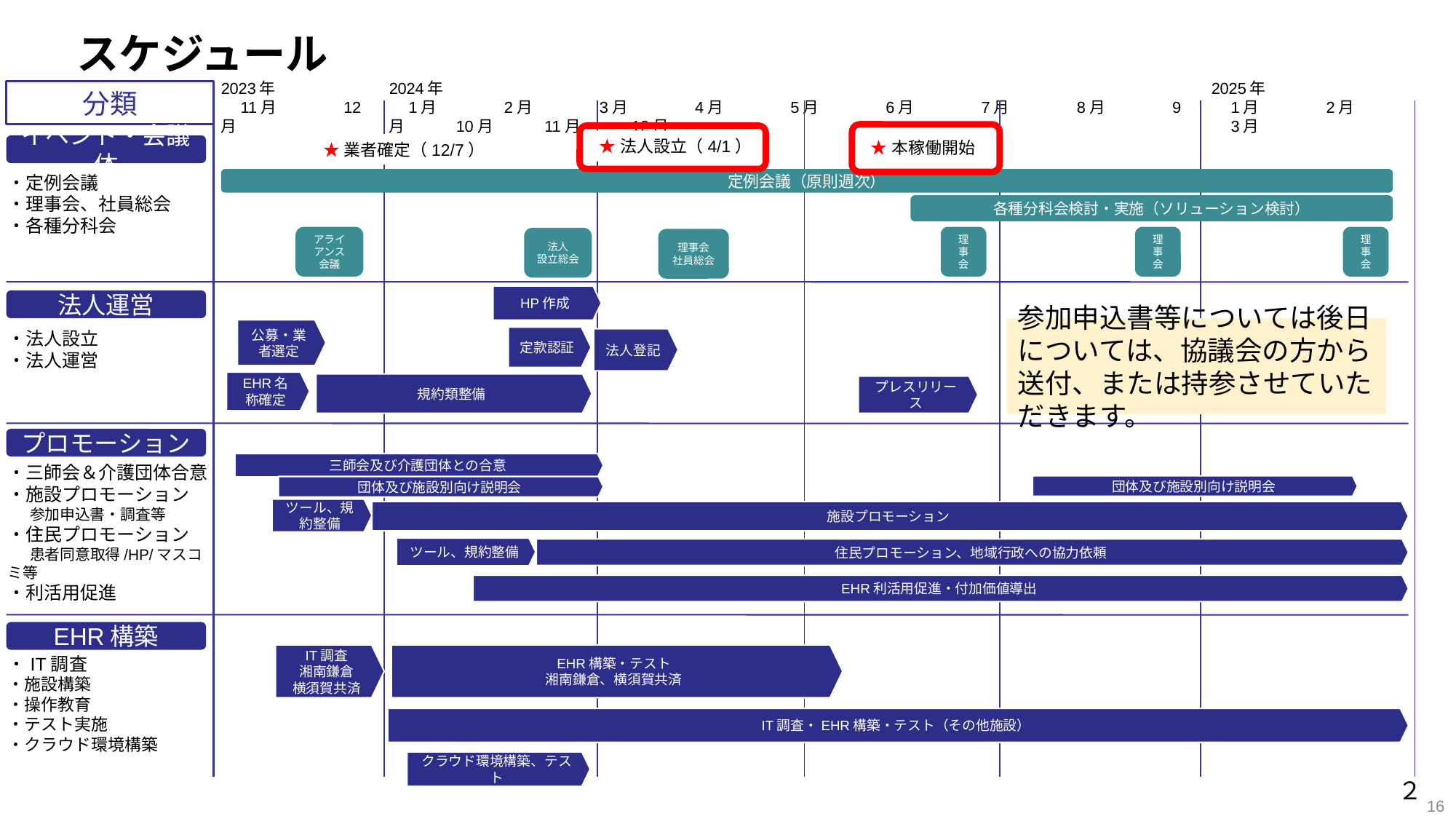

スケジュール
2023年
　11月　　　　12月
2024年
　1月　　　　2月　　　　3月　　　　4月　　　　5月　　　　6月　　　　7月　　　　8月　　　　9月　　　10月　　　11月　　　12月
2025年
　1月　　　　2月　　　　3月
分類

★法人設立（4/1）
★本稼働開始
★業者確定（12/7）
イベント・会議体
・定例会議
・理事会、社員総会
・各種分科会
定例会議（原則週次）
各種分科会検討・実施（ソリューション検討）
アライアンス会議
理事会
理事会
理事会
法人
設立総会
理事会
社員総会
HP作成
法人運営
参加申込書等については後日については、協議会の方から送付、または持参させていただきます。
公募・業者選定
・法人設立
・法人運営
定款認証
法人登記
EHR名称確定
規約類整備
プレスリリース
プロモーション
三師会及び介護団体との合意
・三師会＆介護団体合意
・施設プロモーション
　  参加申込書・調査等
・住民プロモーション
　  患者同意取得/HP/マスコミ等
・利活用促進
団体及び施設別向け説明会
団体及び施設別向け説明会
ツール、規約整備
施設プロモーション
ツール、規約整備
住民プロモーション、地域行政への協力依頼
EHR利活用促進・付加価値導出
EHR構築
IT調査
湘南鎌倉
横須賀共済
EHR構築・テスト
湘南鎌倉、横須賀共済
・IT調査
・施設構築
・操作教育
・テスト実施
・クラウド環境構築
IT調査・EHR構築・テスト（その他施設）
クラウド環境構築、テスト
２
16